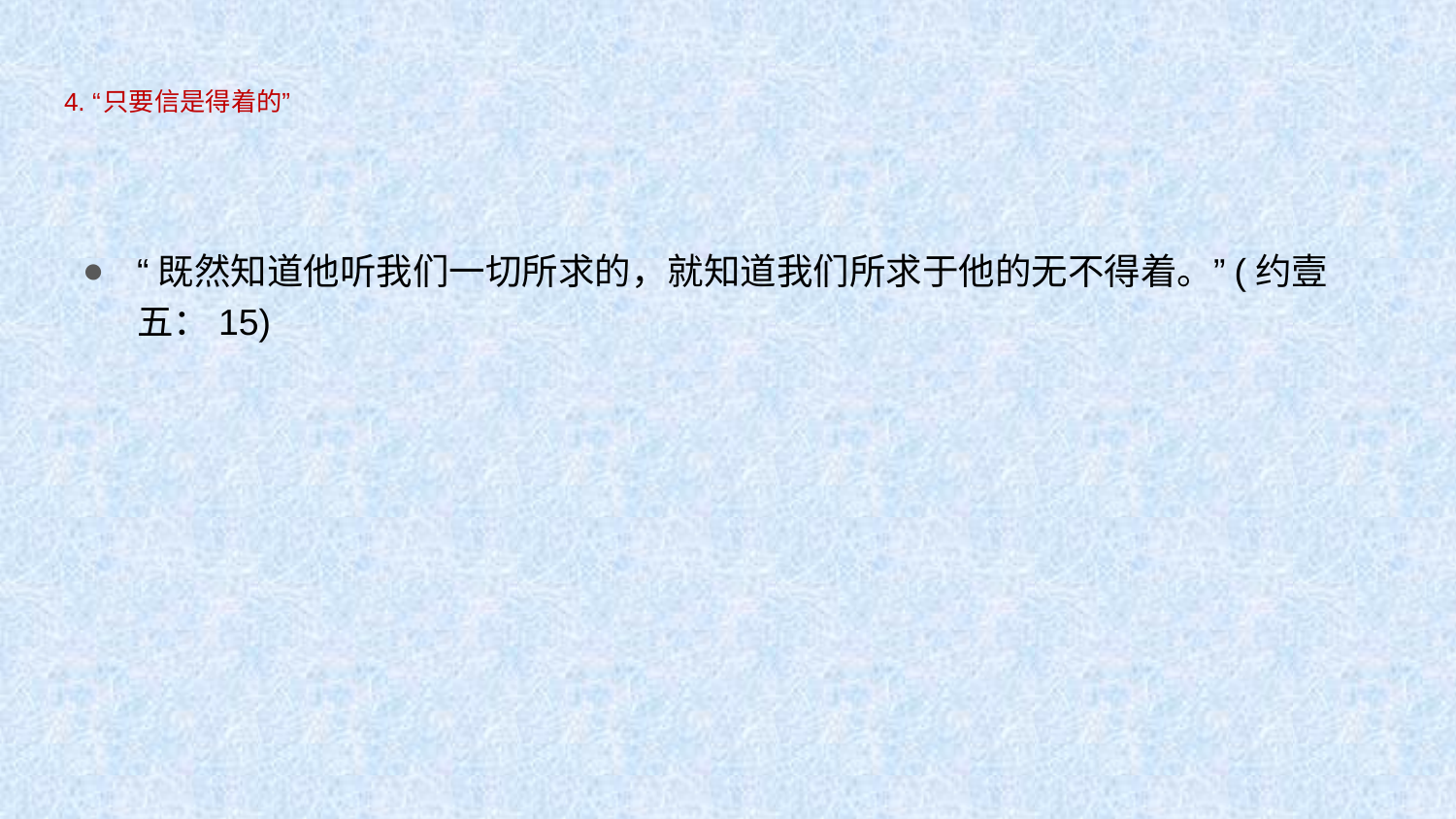

# 4. “只要信是得着的”

“既然知道他听我们一切所求的，就知道我们所求于他的无不得着。”(约壹五：15)